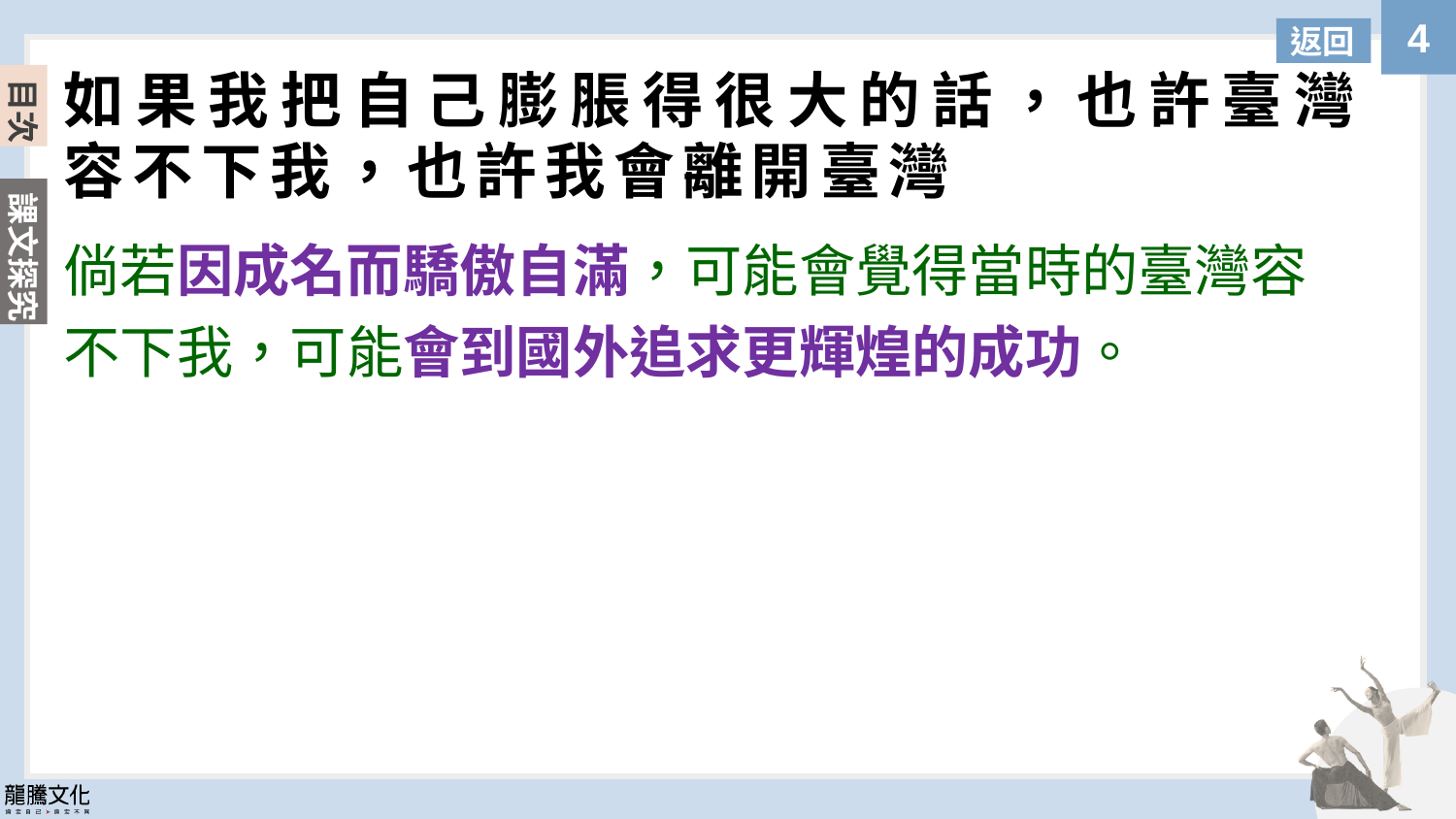

返回
如果我把自己膨脹得很大的話，也許臺灣容不下我，也許我會離開臺灣
倘若因成名而驕傲自滿，可能會覺得當時的臺灣容不下我，可能會到國外追求更輝煌的成功。